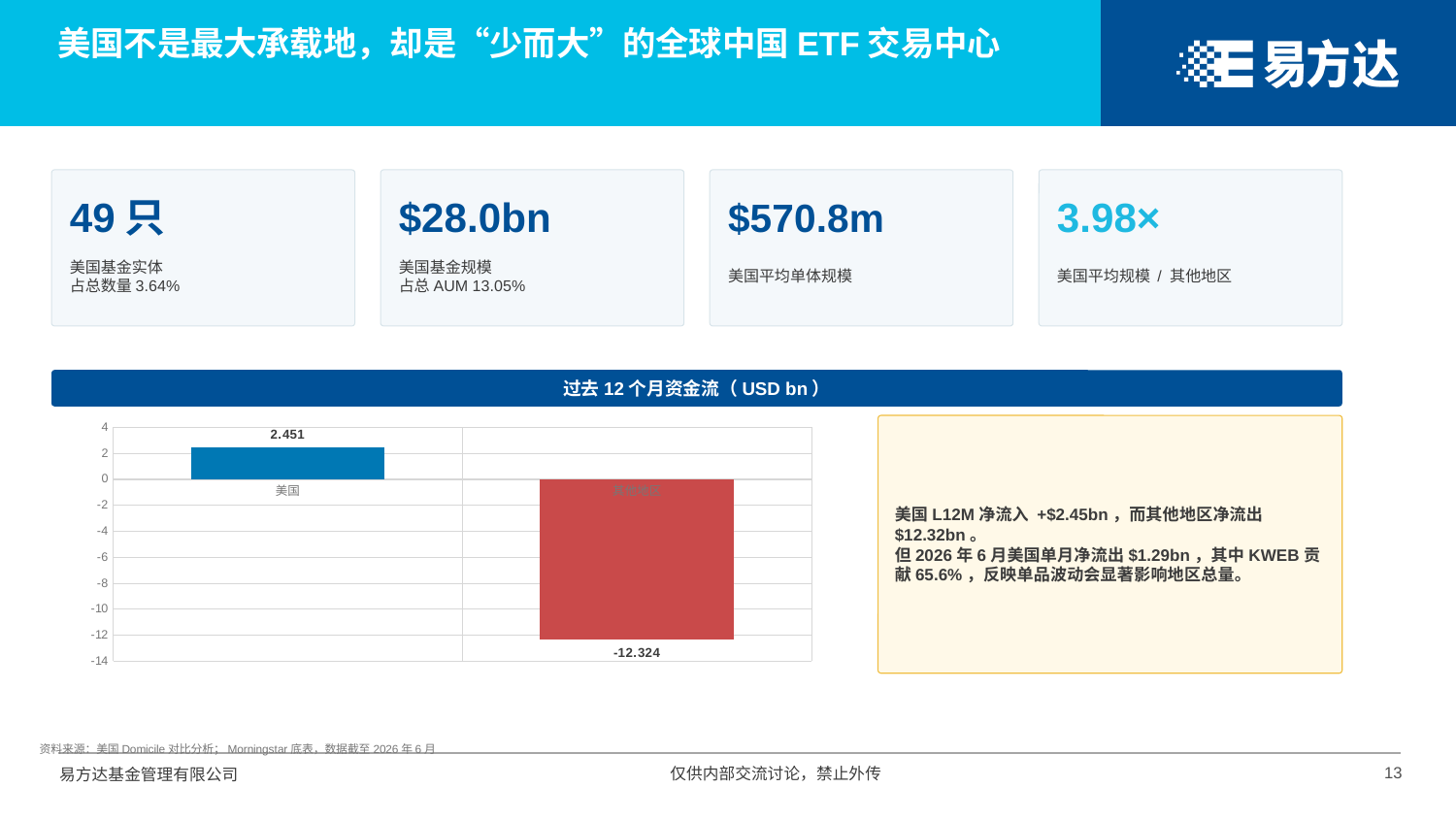

美国不是最大承载地，却是“少而大”的全球中国ETF交易中心

49只
$28.0bn
$570.8m
3.98×
美国基金实体
占总数量3.64%
美国基金规模
占总AUM 13.05%
美国平均单体规模
美国平均规模 / 其他地区
过去12个月资金流（USD bn）

### Chart

| Category |  |
|---|---|
| 美国 | 2.451 |
| 其他地区 | -12.324 |
美国L12M净流入 +$2.45bn，而其他地区净流出 $12.32bn。
但2026年6月美国单月净流出$1.29bn，其中KWEB贡献65.6%，反映单品波动会显著影响地区总量。
资料来源：美国Domicile对比分析；Morningstar底表，数据截至2026年6月